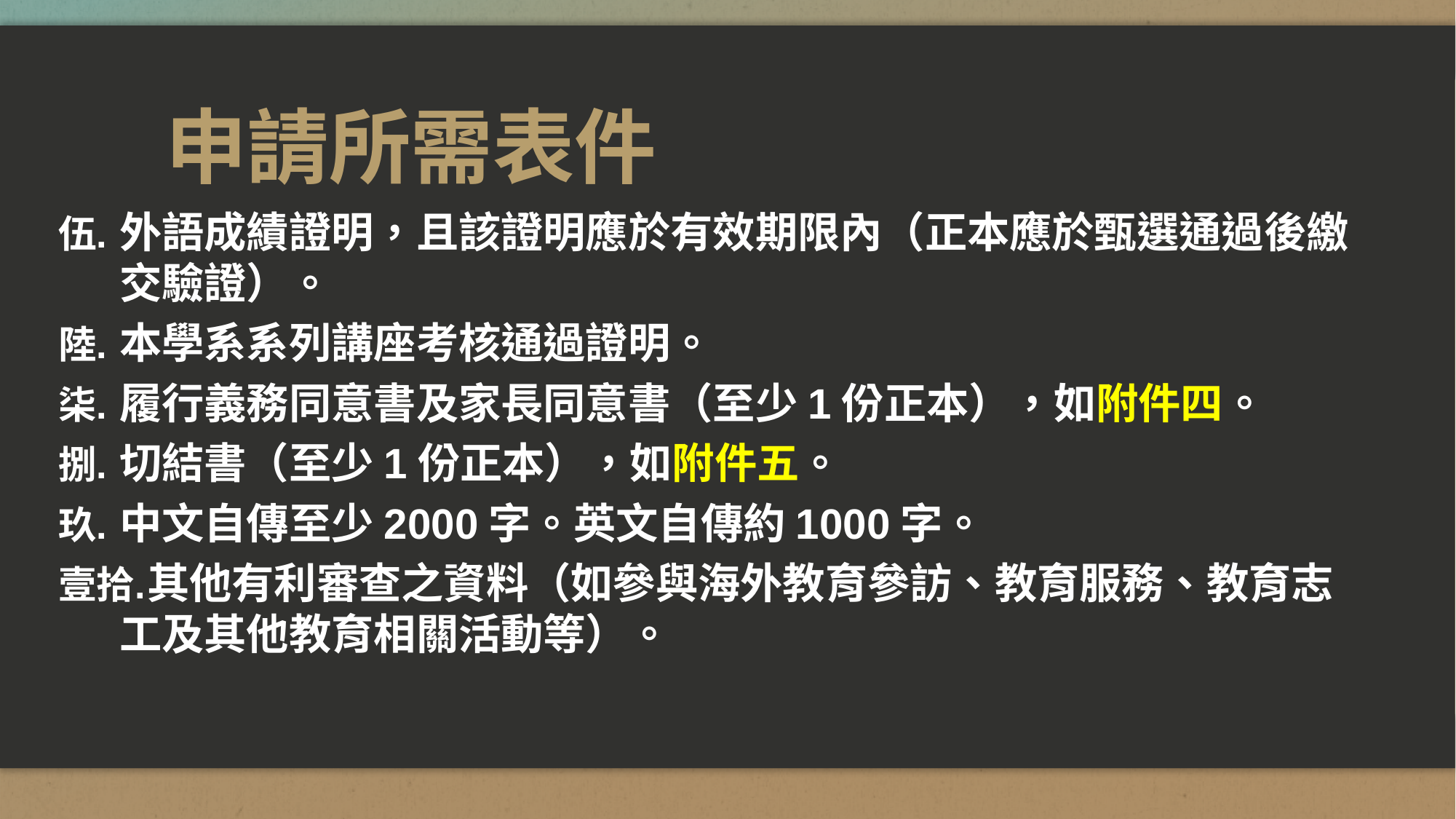

# 申請所需表件
外語成績證明，且該證明應於有效期限內（正本應於甄選通過後繳交驗證）。
本學系系列講座考核通過證明。
履行義務同意書及家長同意書（至少1份正本），如附件四。
切結書（至少1份正本），如附件五。
中文自傳至少2000字。英文自傳約1000字。
其他有利審查之資料（如參與海外教育參訪、教育服務、教育志工及其他教育相關活動等）。